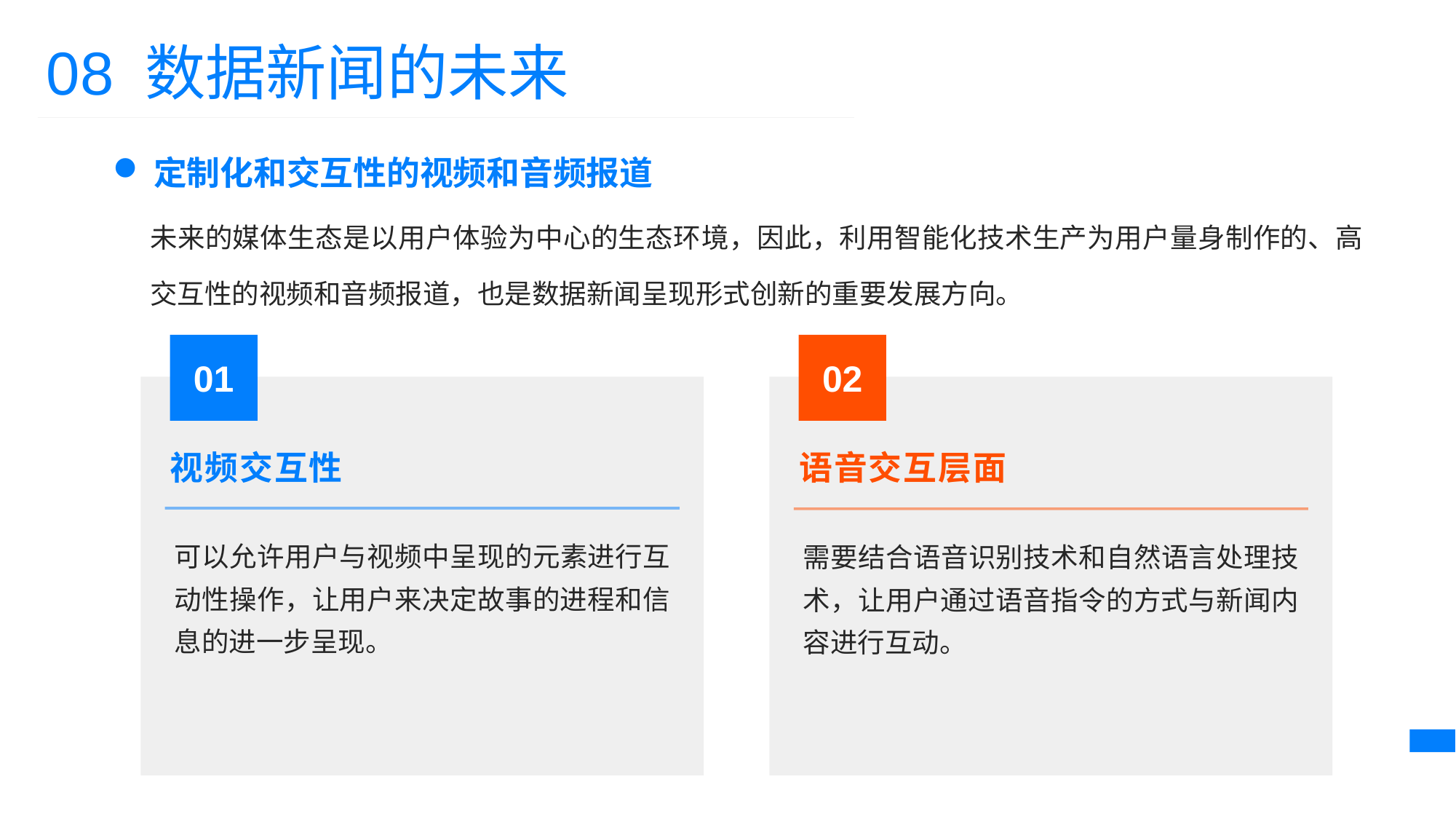

08 数据新闻的未来
定制化和交互性的视频和音频报道
未来的媒体生态是以用户体验为中心的生态环境，因此，利用智能化技术生产为用户量身制作的、高交互性的视频和音频报道，也是数据新闻呈现形式创新的重要发展方向。
01
02

视频交互性
语音交互层面
可以允许用户与视频中呈现的元素进行互动性操作，让用户来决定故事的进程和信息的进一步呈现。
需要结合语音识别技术和自然语言处理技术，让用户通过语音指令的方式与新闻内容进行互动。